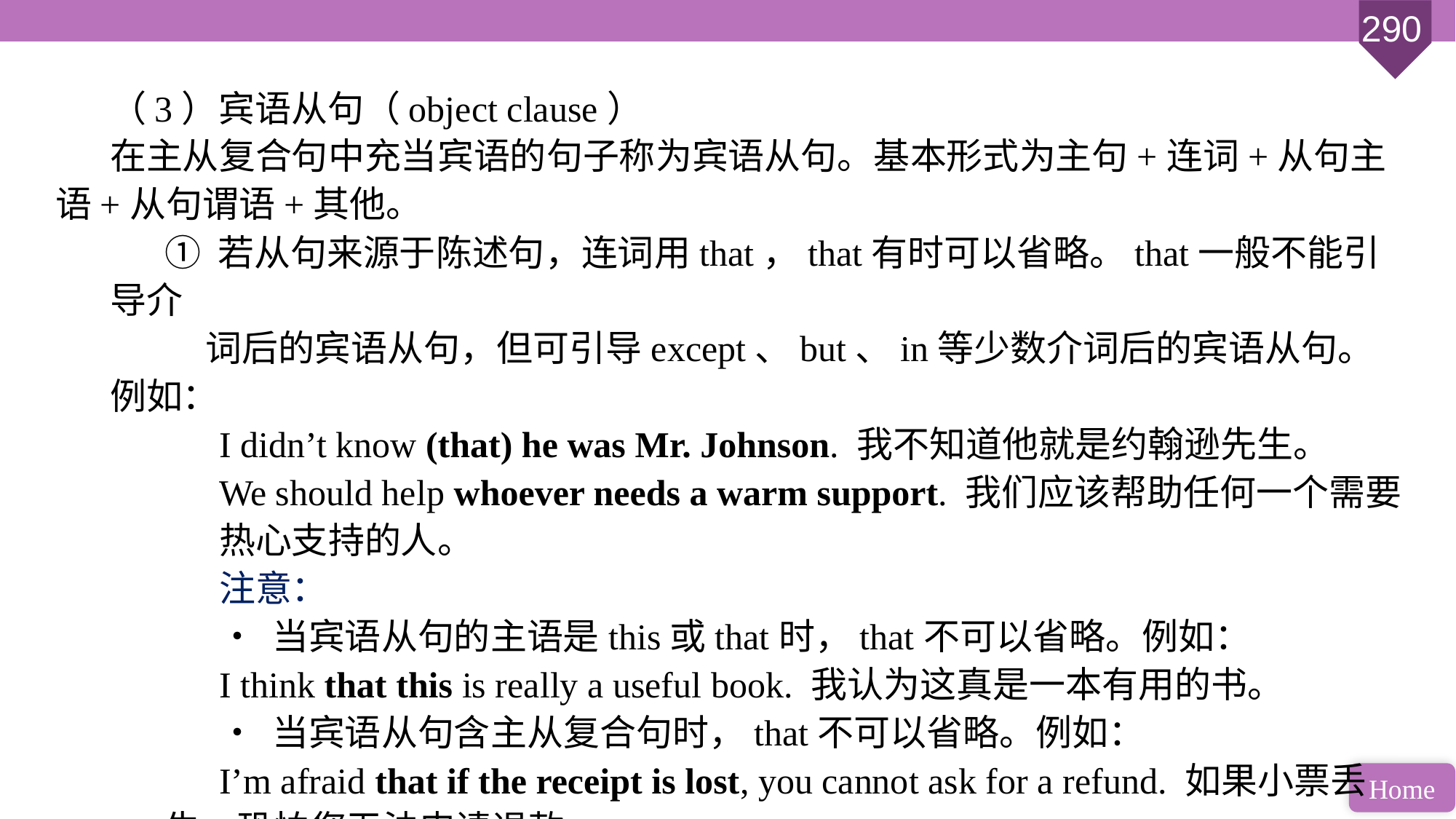

（3）宾语从句（object clause）
在主从复合句中充当宾语的句子称为宾语从句。基本形式为主句+连词+从句主语+从句谓语+其他。
① 若从句来源于陈述句，连词用that，that有时可以省略。that一般不能引导介
    词后的宾语从句，但可引导except、but、in等少数介词后的宾语从句。例如：
I didn’t know (that) he was Mr. Johnson. 我不知道他就是约翰逊先生。
We should help whoever needs a warm support. 我们应该帮助任何一个需要
热心支持的人。
注意：
• 当宾语从句的主语是this或that时，that不可以省略。例如：
I think that this is really a useful book. 我认为这真是一本有用的书。
• 当宾语从句含主从复合句时，that不可以省略。例如：
I’m afraid that if the receipt is lost, you cannot ask for a refund. 如果小票丢失，恐怕您无法申请退款。